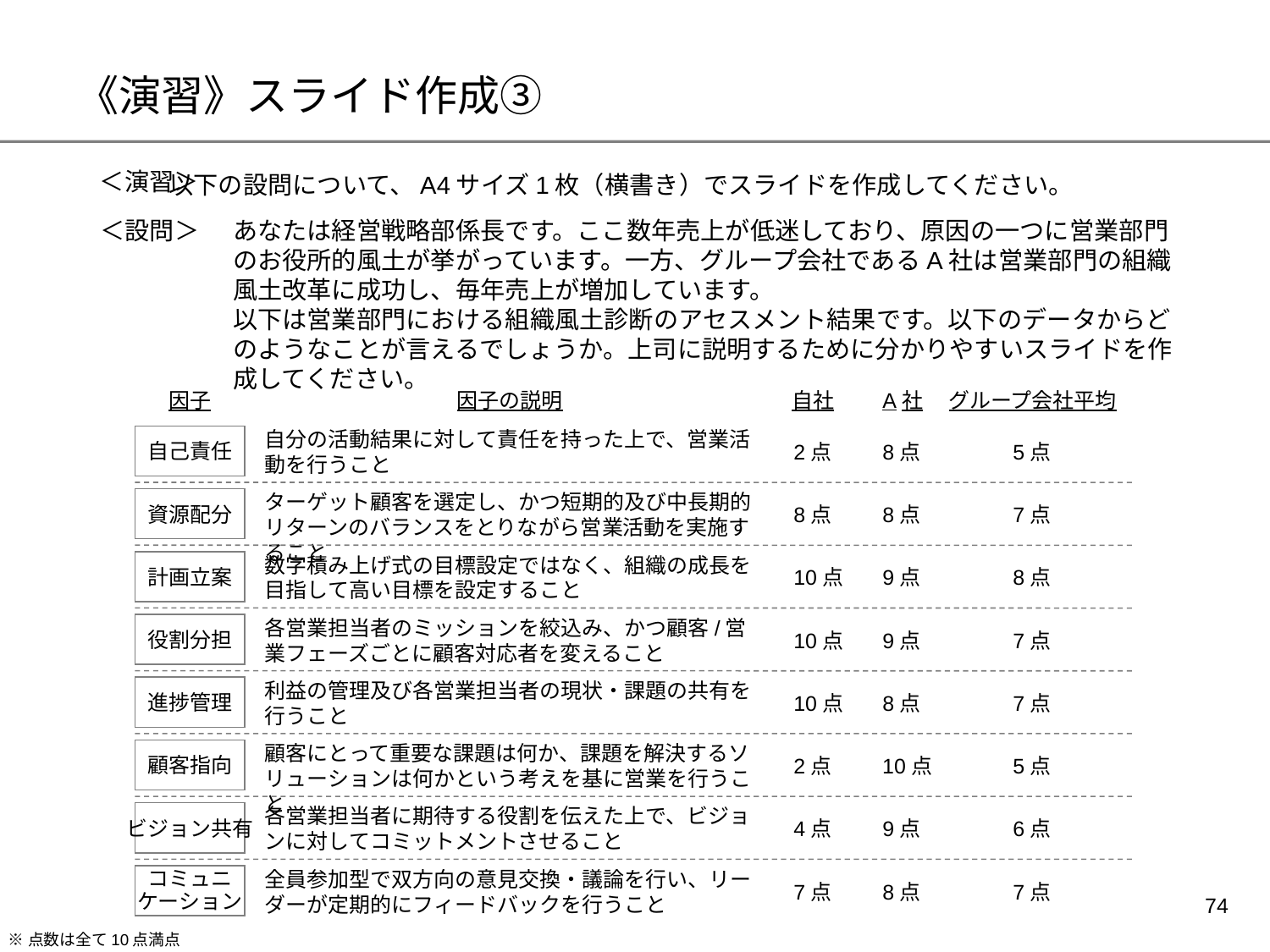

# 《演習》スライド作成③
＜演習＞
以下の設問について、A4サイズ1枚（横書き）でスライドを作成してください。
＜設問＞
あなたは経営戦略部係長です。ここ数年売上が低迷しており、原因の一つに営業部門のお役所的風土が挙がっています。一方、グループ会社であるA社は営業部門の組織風土改革に成功し、毎年売上が増加しています。
以下は営業部門における組織風土診断のアセスメント結果です。以下のデータからどのようなことが言えるでしょうか。上司に説明するために分かりやすいスライドを作成してください。
因子
因子の説明
自社
A社
グループ会社平均
自己責任
自分の活動結果に対して責任を持った上で、営業活動を行うこと
2点
8点
5点

資源配分
ターゲット顧客を選定し、かつ短期的及び中長期的リターンのバランスをとりながら営業活動を実施すること
8点
8点
7点

計画立案
数字積み上げ式の目標設定ではなく、組織の成長を目指して高い目標を設定すること
10点
9点
8点

役割分担
各営業担当者のミッションを絞込み、かつ顧客/営業フェーズごとに顧客対応者を変えること
10点
9点
7点

進捗管理
利益の管理及び各営業担当者の現状・課題の共有を行うこと
10点
8点
7点

顧客指向
顧客にとって重要な課題は何か、課題を解決するソリューションは何かという考えを基に営業を行うこと
2点
10点
5点

ビジョン共有
各営業担当者に期待する役割を伝えた上で、ビジョンに対してコミットメントさせること
4点
9点
6点

コミュニ
ケーション
全員参加型で双方向の意見交換・議論を行い、リーダーが定期的にフィードバックを行うこと
7点
8点
7点
74
※点数は全て10点満点